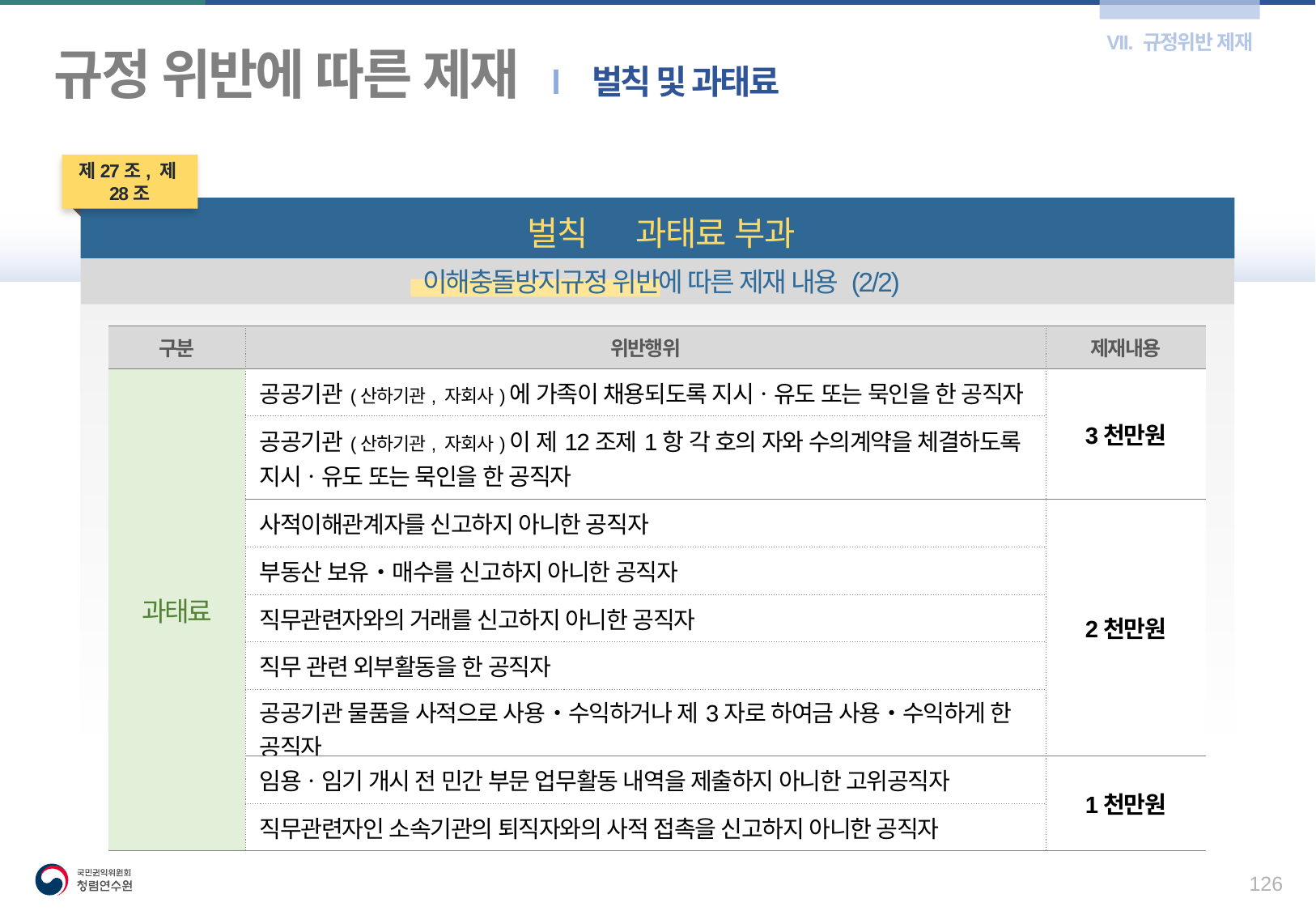

VII. 규정위반 제재

규정 위반에 따른 제재   l   벌칙 및 과태료
제27조, 제28조

벌칙 및 과태료 부과

이해충돌방지규정 위반에 따른 제재 내용 (2/2)

| 구분 | 위반행위 | 제재내용 |
| --- | --- | --- |
| 과태료 | 공공기관(산하기관, 자회사)에 가족이 채용되도록 지시ㆍ유도 또는 묵인을 한 공직자 | 3천만원 |
|  | 공공기관(산하기관, 자회사)이 제12조제1항 각 호의 자와 수의계약을 체결하도록 지시ㆍ유도 또는 묵인을 한 공직자 |  |
|  | 사적이해관계자를 신고하지 아니한 공직자 | 2천만원 |
|  | 부동산 보유‧매수를 신고하지 아니한 공직자 |  |
|  | 직무관련자와의 거래를 신고하지 아니한 공직자 |  |
|  | 직무 관련 외부활동을 한 공직자 |  |
|  | 공공기관 물품을 사적으로 사용‧수익하거나 제3자로 하여금 사용‧수익하게 한 공직자 |  |
|  | 임용ㆍ임기 개시 전 민간 부문 업무활동 내역을 제출하지 아니한 고위공직자 | 1천만원 |
|  | 직무관련자인 소속기관의 퇴직자와의 사적 접촉을 신고하지 아니한 공직자 |  |
126